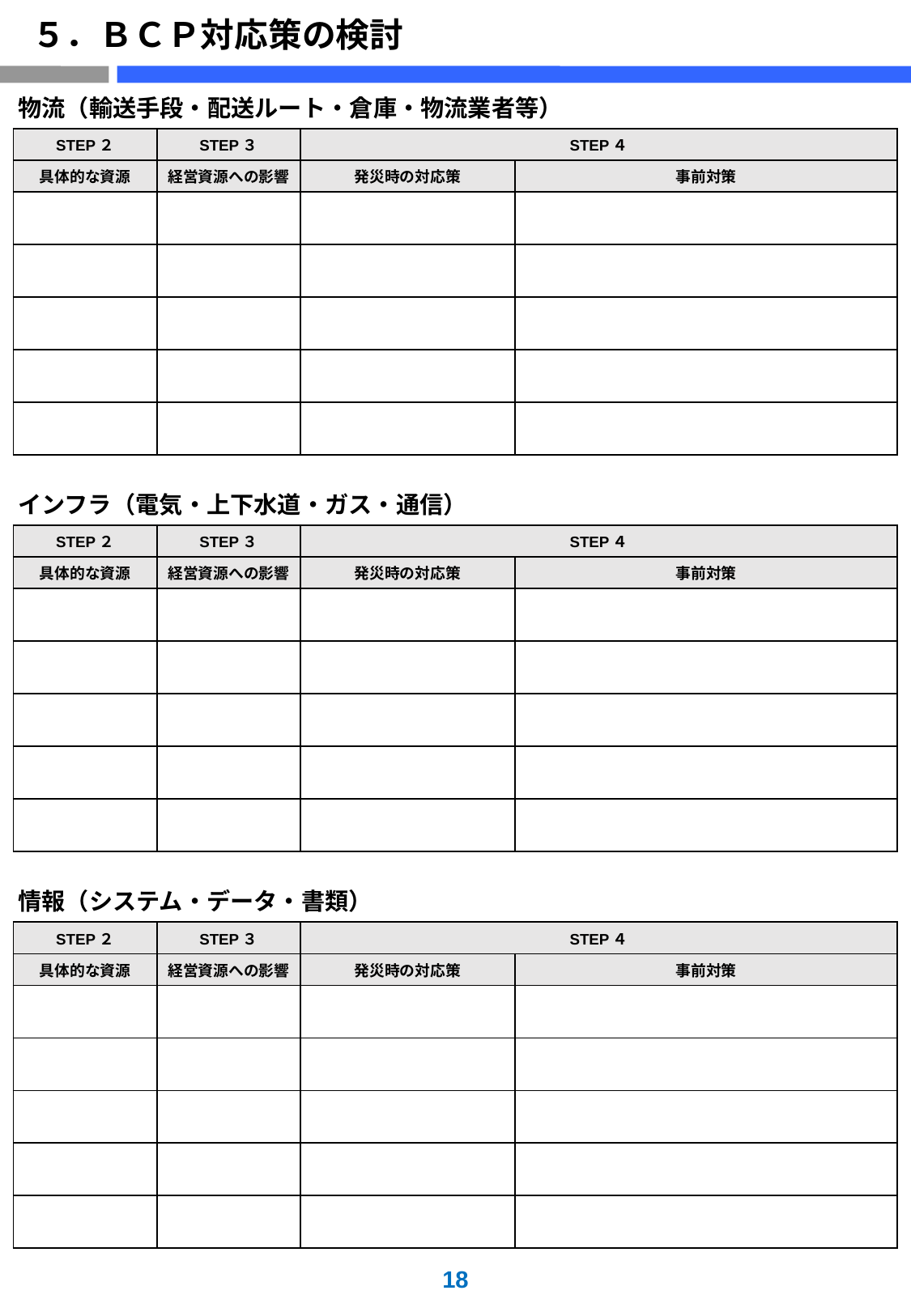

# ５．ＢＣＰ対応策の検討
| 物流（輸送手段・配送ルート・倉庫・物流業者等） |  |  |  |
| --- | --- | --- | --- |
| STEP２ | STEP３ | STEP４ |  |
| 具体的な資源 | 経営資源への影響 | 発災時の対応策 | 事前対策 |
|  |  |  |  |
|  |  |  |  |
|  |  |  |  |
|  |  |  |  |
|  |  |  |  |
| インフラ（電気・上下水道・ガス・通信） |  |  |  |
| STEP２ | STEP３ | STEP４ |  |
| 具体的な資源 | 経営資源への影響 | 発災時の対応策 | 事前対策 |
|  |  |  |  |
|  |  |  |  |
|  |  |  |  |
|  |  |  |  |
|  |  |  |  |
| 情報（システム・データ・書類） |  |  |  |
| STEP２ | STEP３ | STEP４ |  |
| 具体的な資源 | 経営資源への影響 | 発災時の対応策 | 事前対策 |
|  |  |  |  |
|  |  |  |  |
|  |  |  |  |
|  |  |  |  |
|  |  |  |  |
18